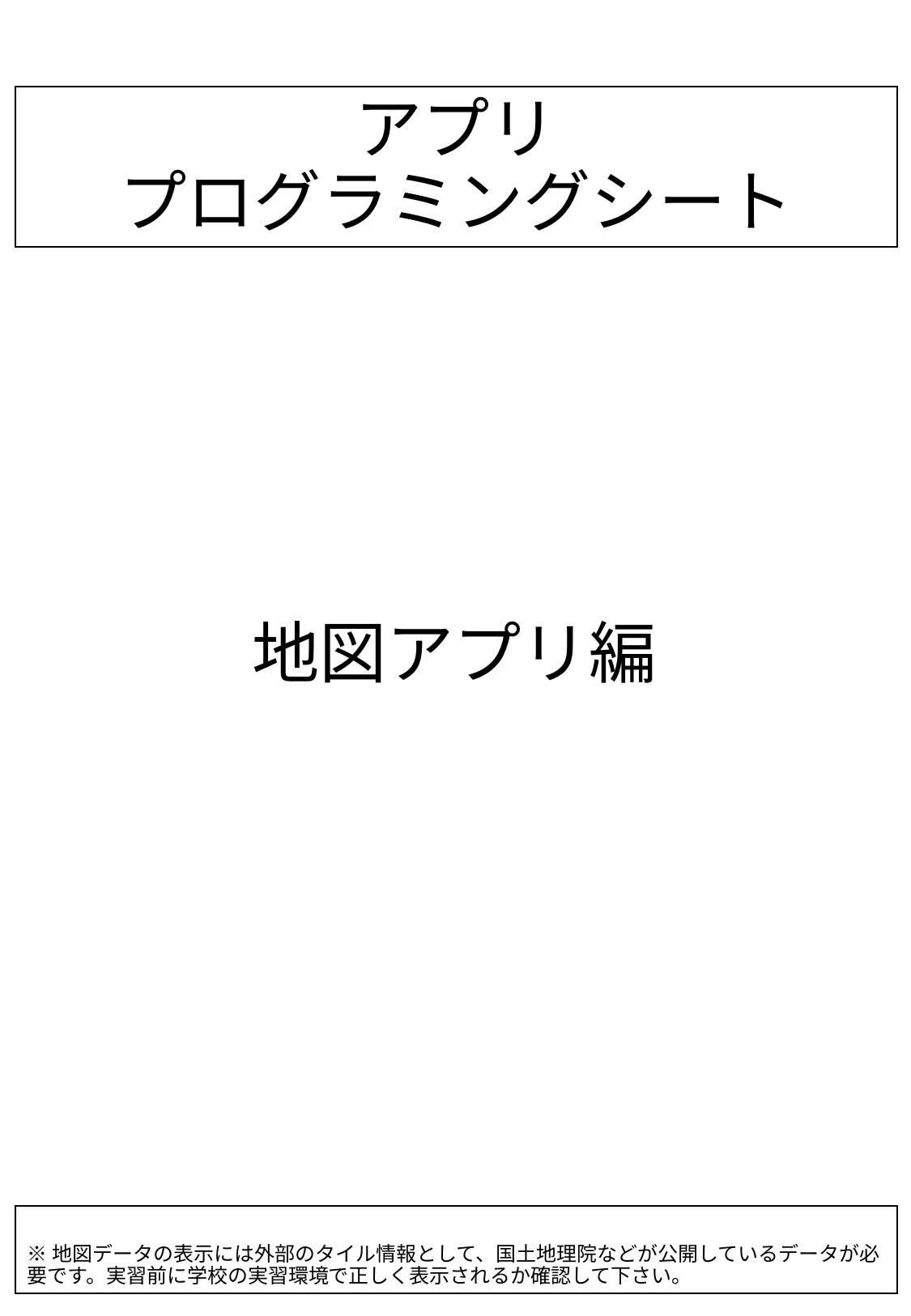

# アプリ プログラミングシート
地図アプリ編
※地図データの表示には外部のタイル情報として、国土地理院などが公開しているデータが必要です。実習前に学校の実習環境で正しく表示されるか確認して下さい。